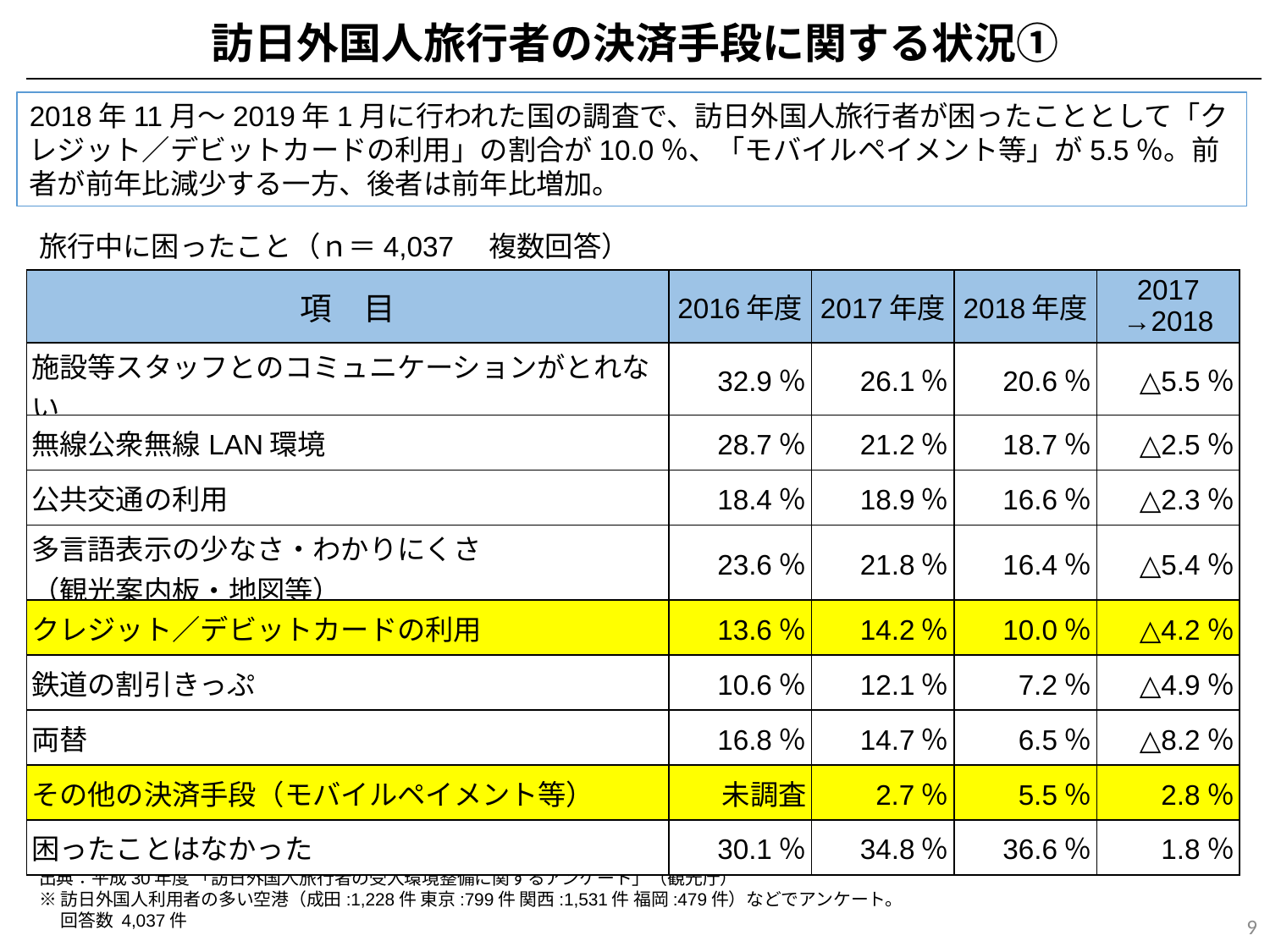

訪日外国人旅行者の決済手段に関する状況①
2018年11月～2019年1月に行われた国の調査で、訪日外国人旅行者が困ったこととして「クレジット／デビットカードの利用」の割合が10.0％、「モバイルペイメント等」が5.5％。前者が前年比減少する一方、後者は前年比増加。
旅行中に困ったこと（ｎ＝4,037　複数回答）
| 項　目 | 2016年度 | 2017年度 | 2018年度 | 2017 →2018 |
| --- | --- | --- | --- | --- |
| 施設等スタッフとのコミュニケーションがとれない | 32.9％ | 26.1％ | 20.6％ | △5.5％ |
| 無線公衆無線LAN環境 | 28.7％ | 21.2％ | 18.7％ | △2.5％ |
| 公共交通の利用 | 18.4％ | 18.9％ | 16.6％ | △2.3％ |
| 多言語表示の少なさ・わかりにくさ （観光案内板・地図等） | 23.6％ | 21.8％ | 16.4％ | △5.4％ |
| クレジット／デビットカードの利用 | 13.6％ | 14.2％ | 10.0％ | △4.2％ |
| 鉄道の割引きっぷ | 10.6％ | 12.1％ | 7.2％ | △4.9％ |
| 両替 | 16.8％ | 14.7％ | 6.5％ | △8.2％ |
| その他の決済手段（モバイルペイメント等） | 未調査 | 2.7％ | 5.5％ | 2.8％ |
| 困ったことはなかった | 30.1％ | 34.8％ | 36.6％ | 1.8％ |
出典：平成30年度 「訪日外国人旅行者の受入環境整備に関するアンケート」（観光庁）
※訪日外国人利用者の多い空港（成田:1,228件 東京:799件 関西:1,531件 福岡:479件）などでアンケート。
　 回答数 4,037件
9